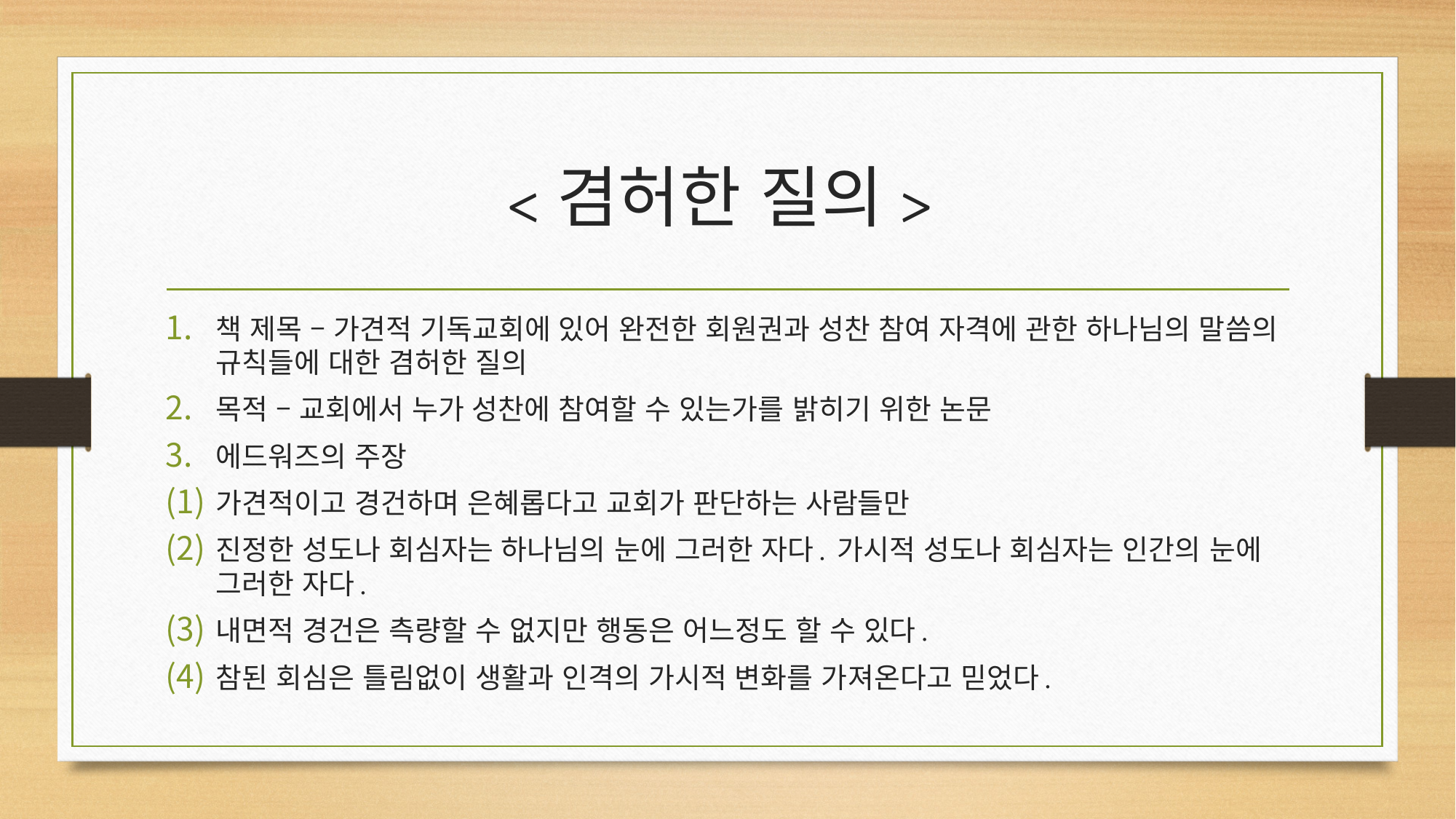

# <겸허한 질의>
책 제목 – 가견적 기독교회에 있어 완전한 회원권과 성찬 참여 자격에 관한 하나님의 말씀의 규칙들에 대한 겸허한 질의
목적 – 교회에서 누가 성찬에 참여할 수 있는가를 밝히기 위한 논문
에드워즈의 주장
가견적이고 경건하며 은혜롭다고 교회가 판단하는 사람들만
진정한 성도나 회심자는 하나님의 눈에 그러한 자다. 가시적 성도나 회심자는 인간의 눈에 그러한 자다.
내면적 경건은 측량할 수 없지만 행동은 어느정도 할 수 있다.
참된 회심은 틀림없이 생활과 인격의 가시적 변화를 가져온다고 믿었다.